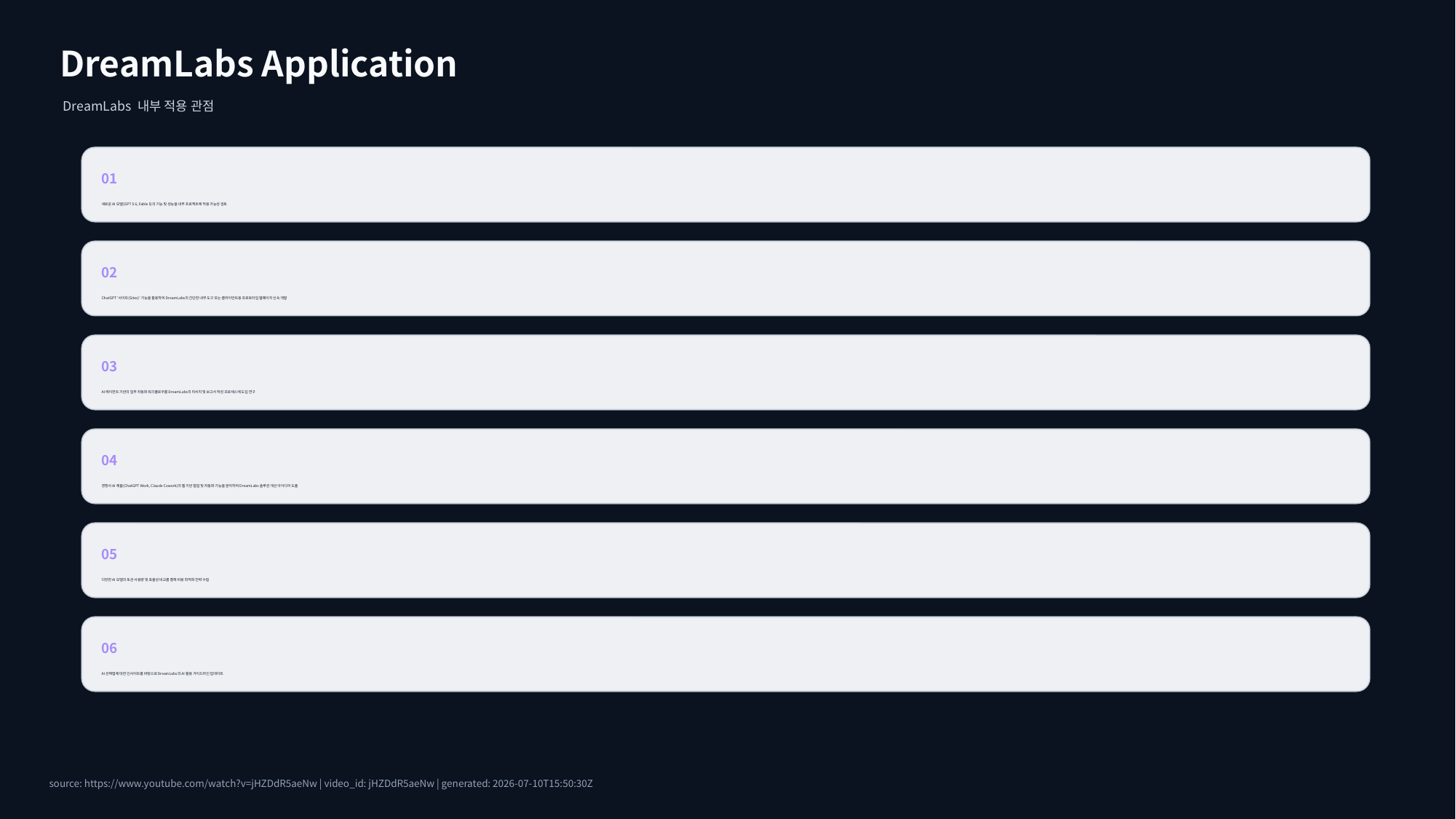

DreamLabs Application
DreamLabs 내부 적용 관점

01
새로운 AI 모델(GPT 5.6, Fable 5)의 기능 및 성능을 내부 프로젝트에 적용 가능성 검토

02
ChatGPT '사이트(Sites)' 기능을 활용하여 DreamLabs의 간단한 내부 도구 또는 클라이언트용 프로토타입 웹페이지 신속 개발

03
AI 에이전트 기반의 업무 자동화 워크플로우를 DreamLabs의 리서치 및 보고서 작성 프로세스에 도입 연구

04
경쟁사 AI 제품(ChatGPT Work, Claude Cowork)의 웹 기반 협업 및 자동화 기능을 분석하여 DreamLabs 솔루션 개선 아이디어 도출

05
다양한 AI 모델의 토큰 사용량 및 효율성 비교를 통해 비용 최적화 전략 수립

06
AI 선택법에 대한 인사이트를 바탕으로 DreamLabs의 AI 활용 가이드라인 업데이트
source: https://www.youtube.com/watch?v=jHZDdR5aeNw | video_id: jHZDdR5aeNw | generated: 2026-07-10T15:50:30Z